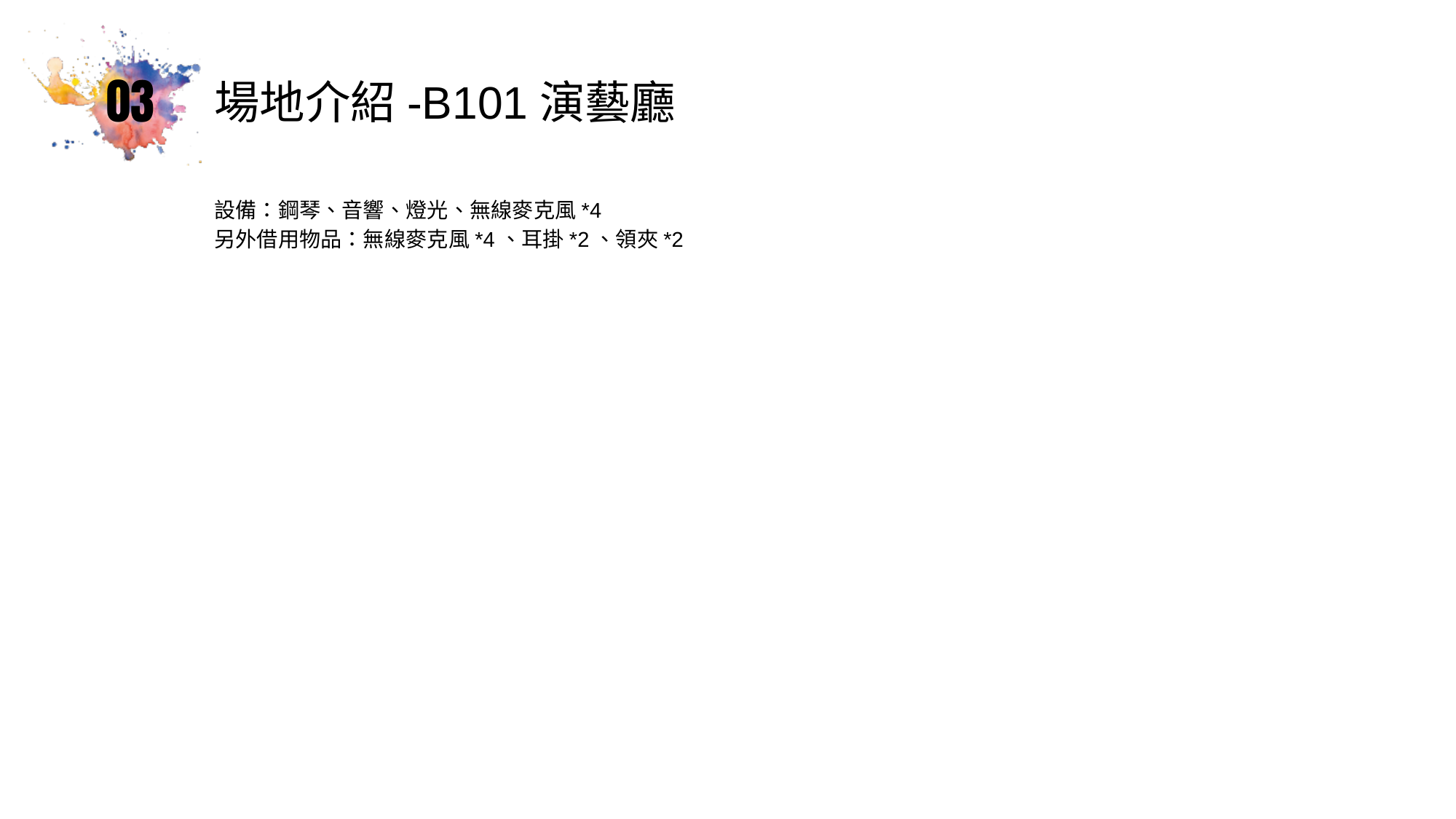

# 場地介紹-B101演藝廳
設備：鋼琴、音響、燈光、無線麥克風*4
另外借用物品：無線麥克風*4、耳掛*2、領夾*2